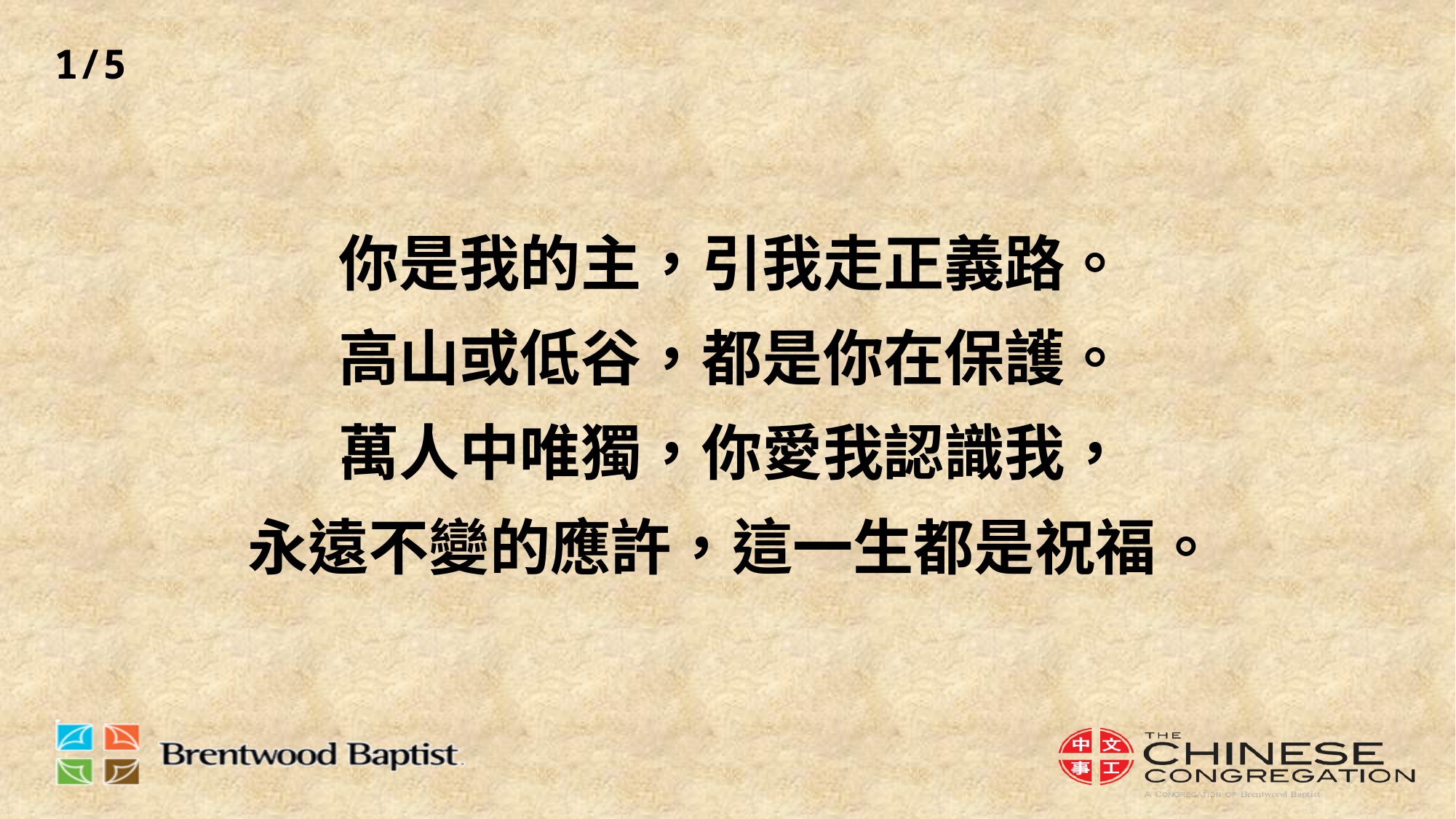

1/5
# 你是我的主，引我走正義路。 高山或低谷，都是你在保護。 萬人中唯獨，你愛我認識我， 永遠不變的應許，這一生都是祝福。